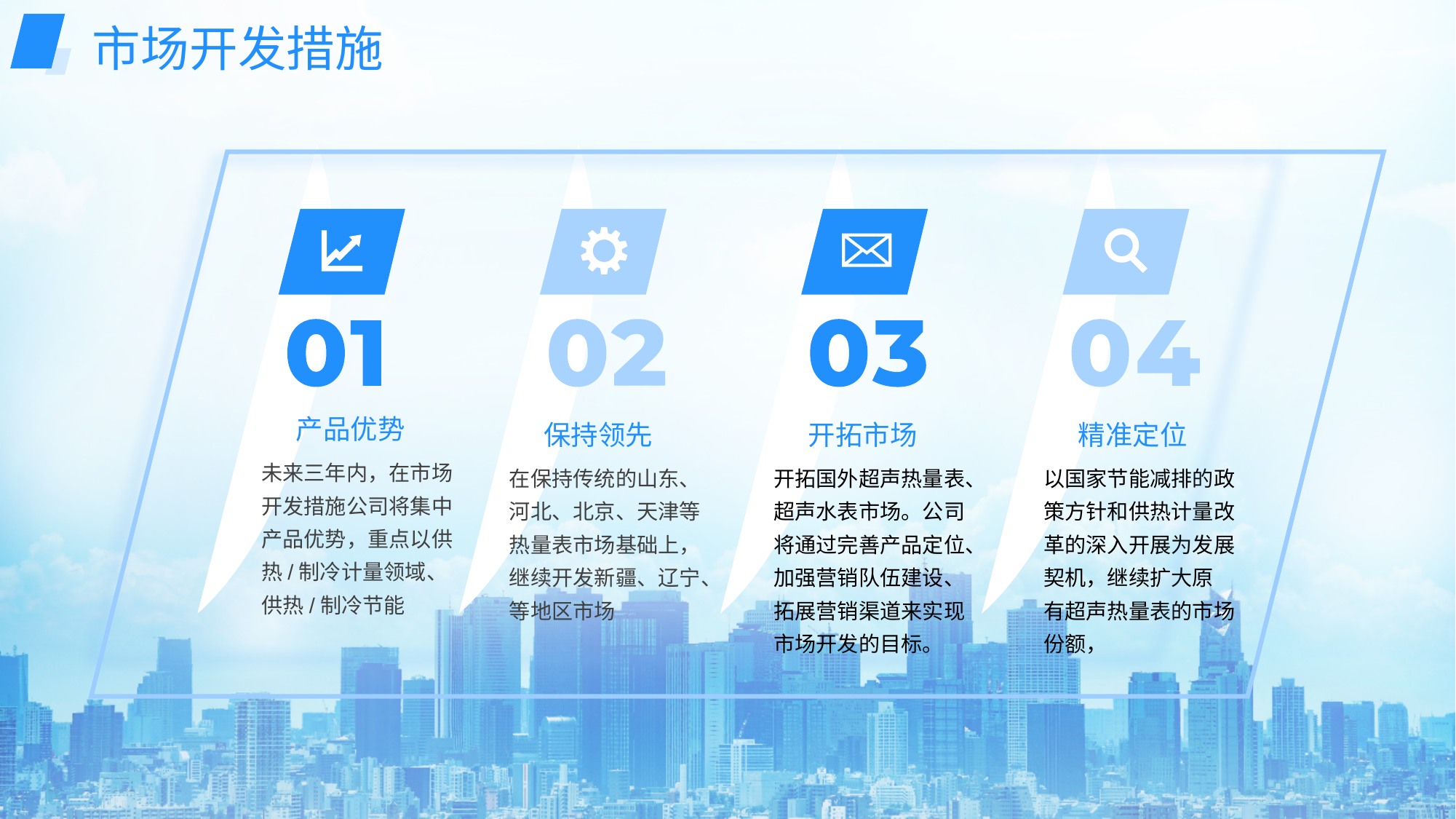

市场开发措施

产品优势
保持领先
开拓市场
精准定位
未来三年内，在市场开发措施公司将集中产品优势，重点以供热/制冷计量领域、供热/制冷节能

在保持传统的山东、河北、北京、天津等热量表市场基础上，继续开发新疆、辽宁、等地区市场
开拓国外超声热量表、超声水表市场。公司将通过完善产品定位、加强营销队伍建设、拓展营销渠道来实现市场开发的目标。

以国家节能减排的政策方针和供热计量改革的深入开展为发展契机，继续扩大原
有超声热量表的市场份额，